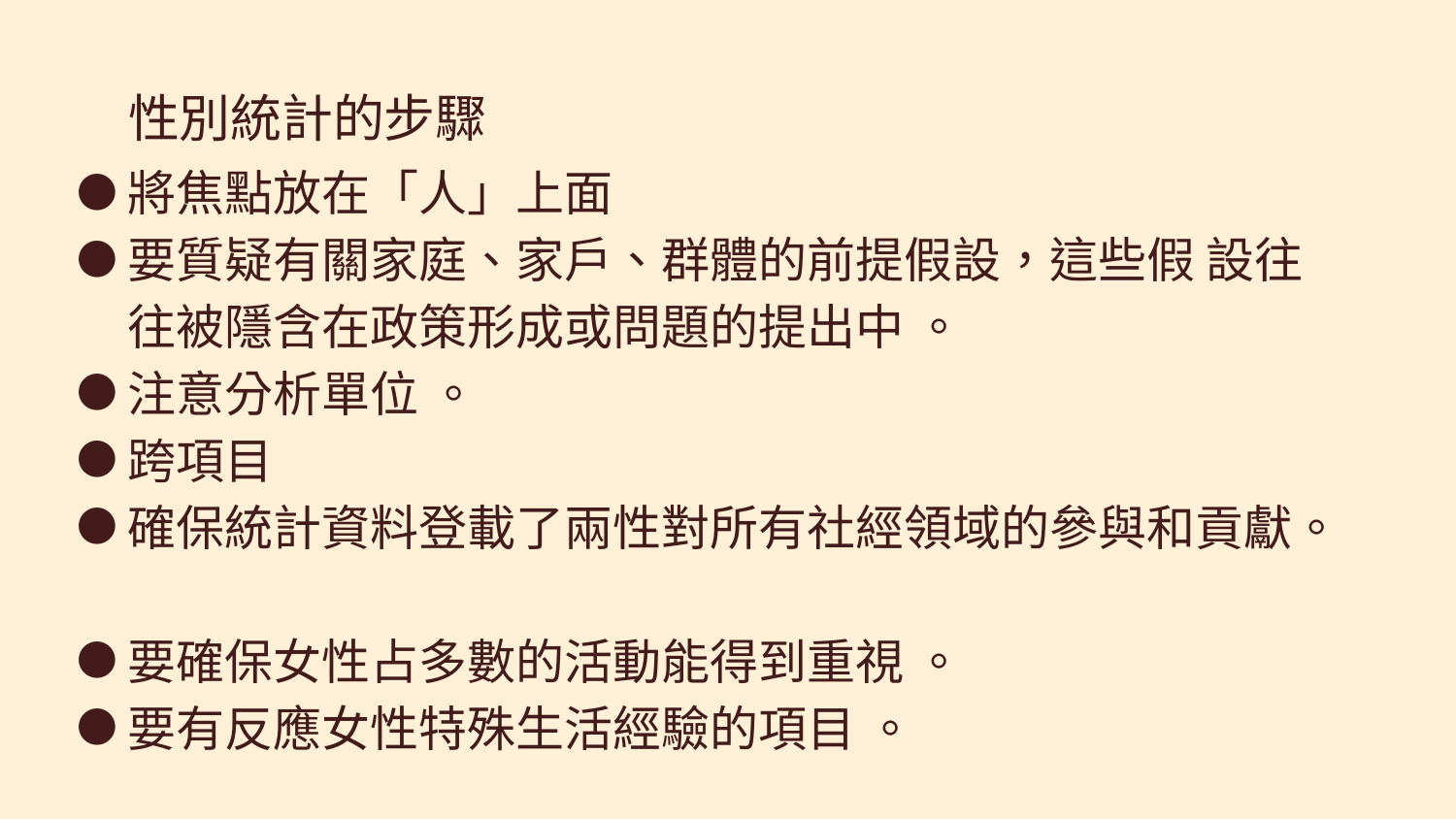

# 性別統計的步驟
將焦點放在「人」上面
要質疑有關家庭、家戶、群體的前提假設，這些假 設往往被隱含在政策形成或問題的提出中 。
注意分析單位 。
跨項目
確保統計資料登載了兩性對所有社經領域的參與和貢獻。
要確保女性占多數的活動能得到重視 。
要有反應女性特殊生活經驗的項目 。